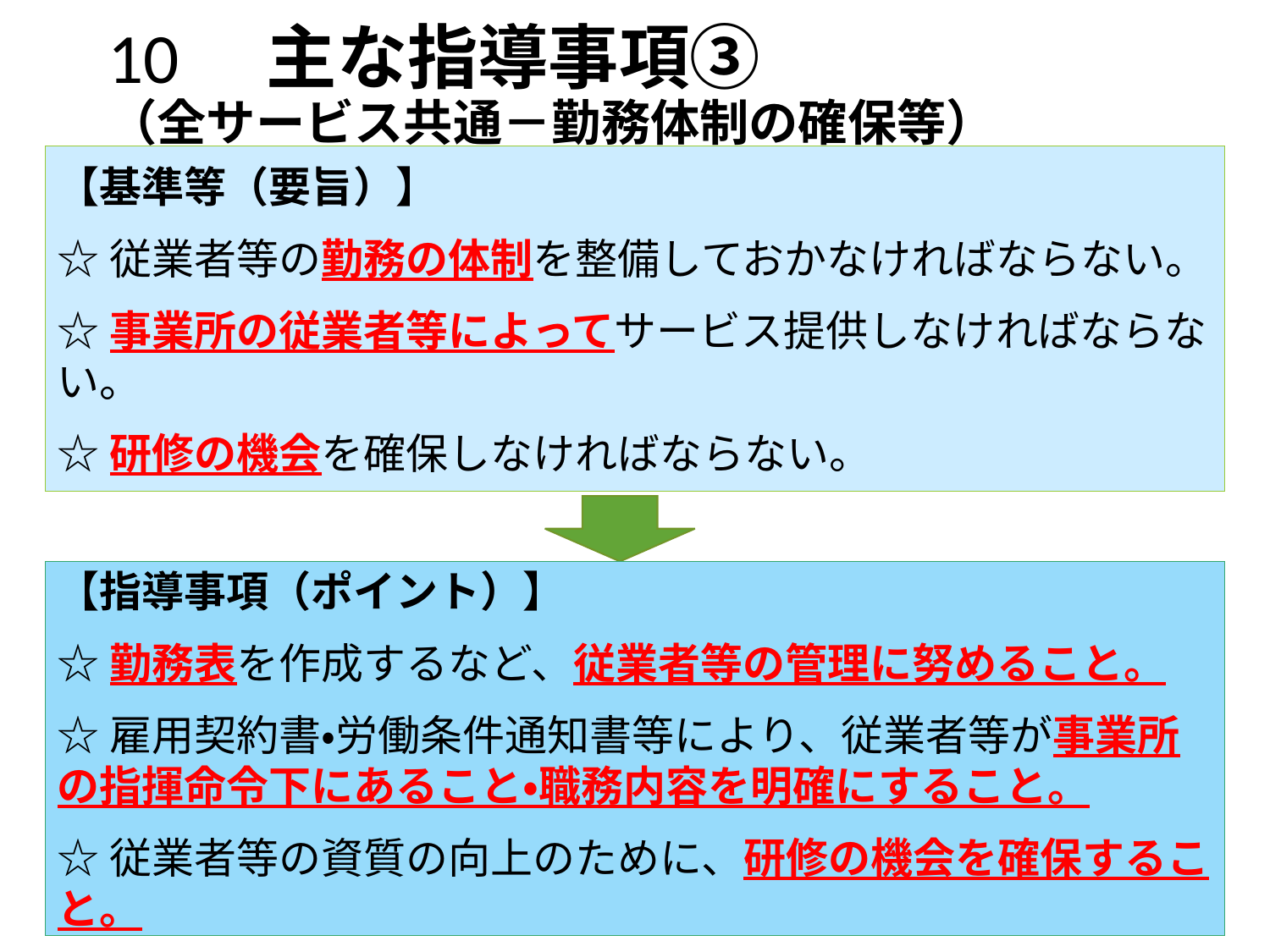

# 10　主な指導事項③ （全サービス共通－勤務体制の確保等）
【基準等（要旨）】
☆従業者等の勤務の体制を整備しておかなければならない。
☆事業所の従業者等によってサービス提供しなければならない。
☆研修の機会を確保しなければならない。

【指導事項（ポイント）】
☆勤務表を作成するなど、従業者等の管理に努めること。
☆雇用契約書・労働条件通知書等により、従業者等が事業所の指揮命令下にあること・職務内容を明確にすること。
☆従業者等の資質の向上のために、研修の機会を確保すること。
47